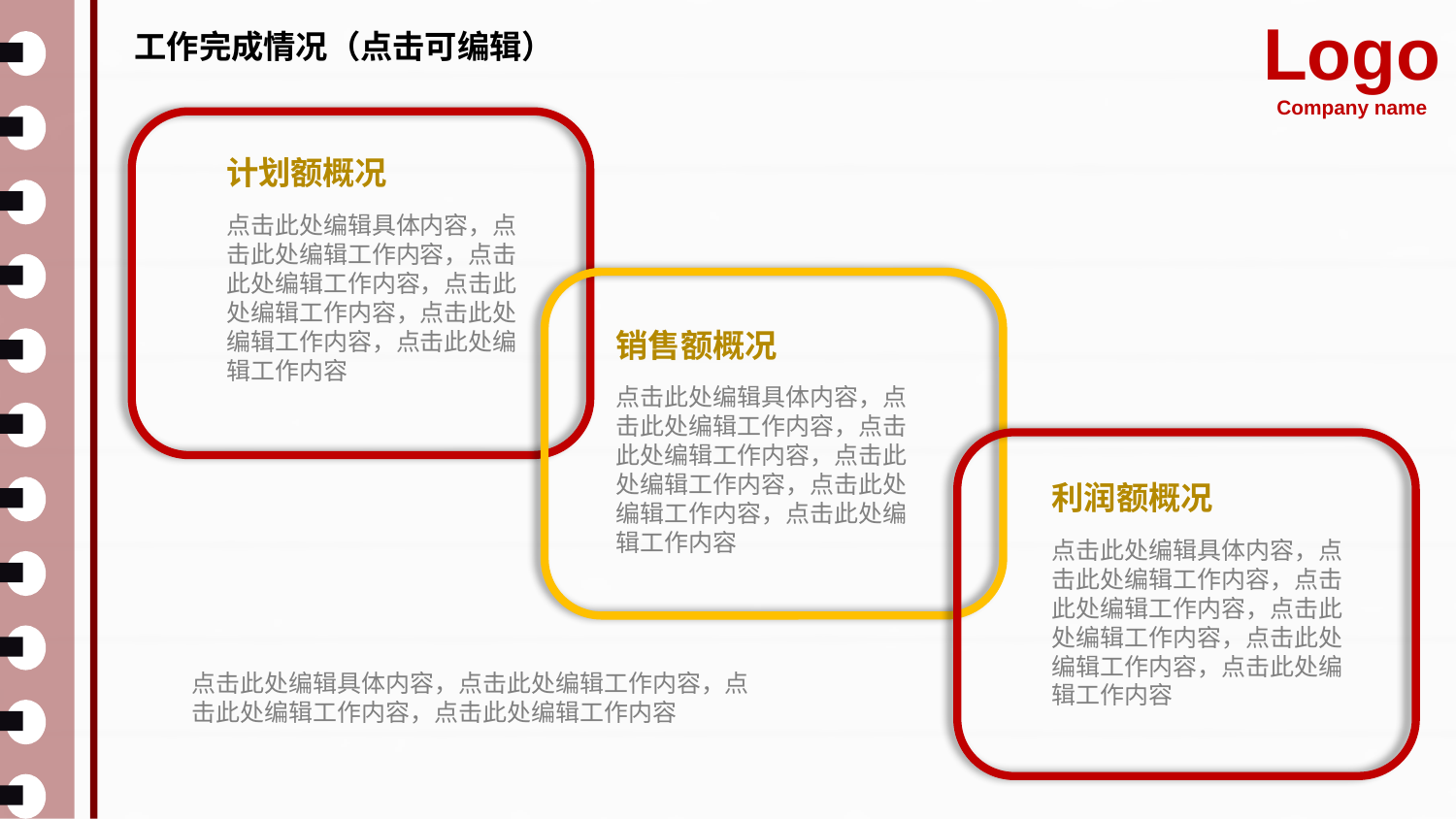

Logo
Company name
工作完成情况（点击可编辑）

计划额概况

点击此处编辑具体内容，点击此处编辑工作内容，点击此处编辑工作内容，点击此处编辑工作内容，点击此处编辑工作内容，点击此处编辑工作内容

销售额概况

点击此处编辑具体内容，点击此处编辑工作内容，点击此处编辑工作内容，点击此处编辑工作内容，点击此处编辑工作内容，点击此处编辑工作内容

利润额概况

点击此处编辑具体内容，点击此处编辑工作内容，点击此处编辑工作内容，点击此处编辑工作内容，点击此处编辑工作内容，点击此处编辑工作内容

点击此处编辑具体内容，点击此处编辑工作内容，点击此处编辑工作内容，点击此处编辑工作内容